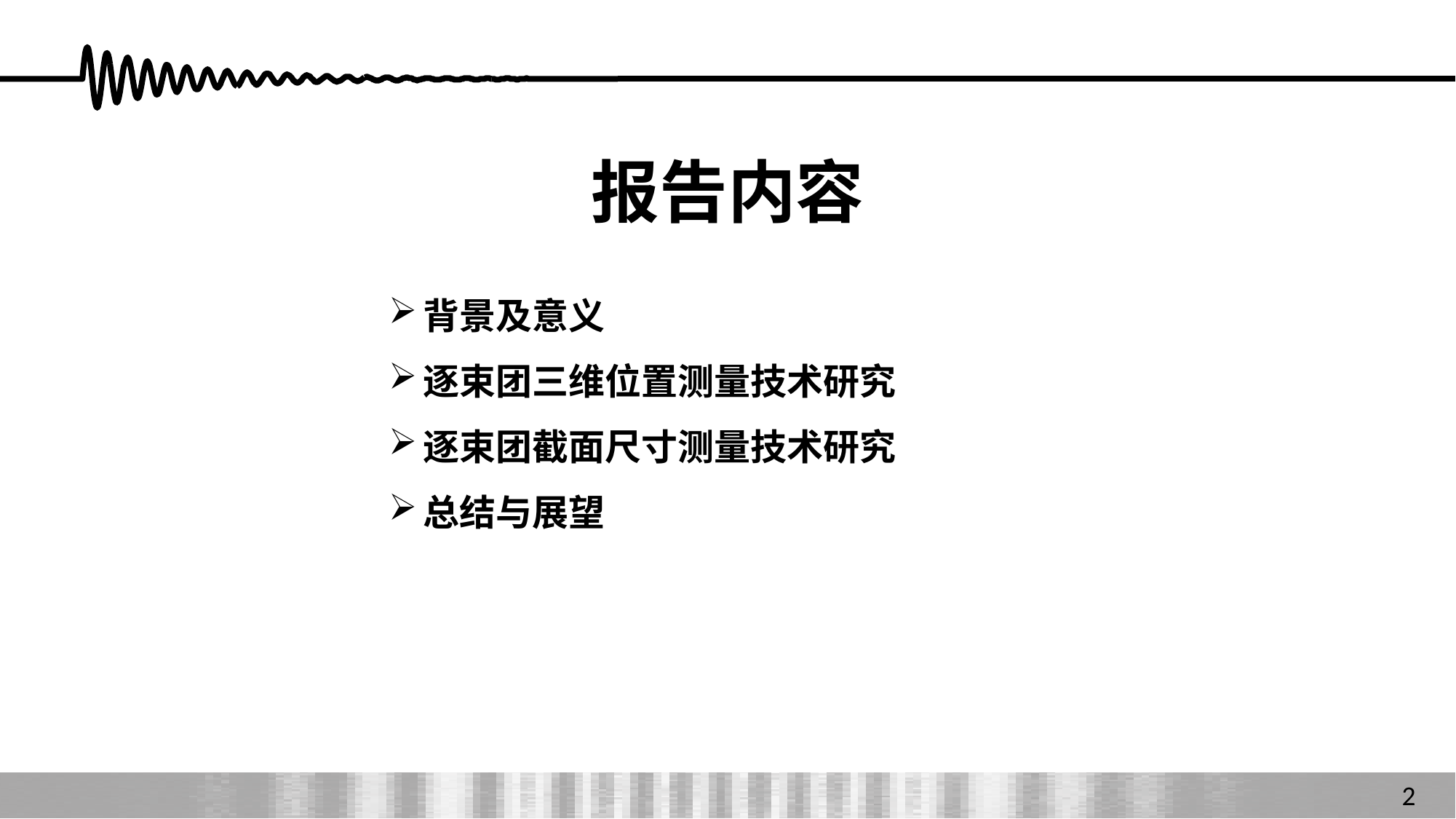

# 报告内容
背景及意义
逐束团三维位置测量技术研究
逐束团截面尺寸测量技术研究
总结与展望
2